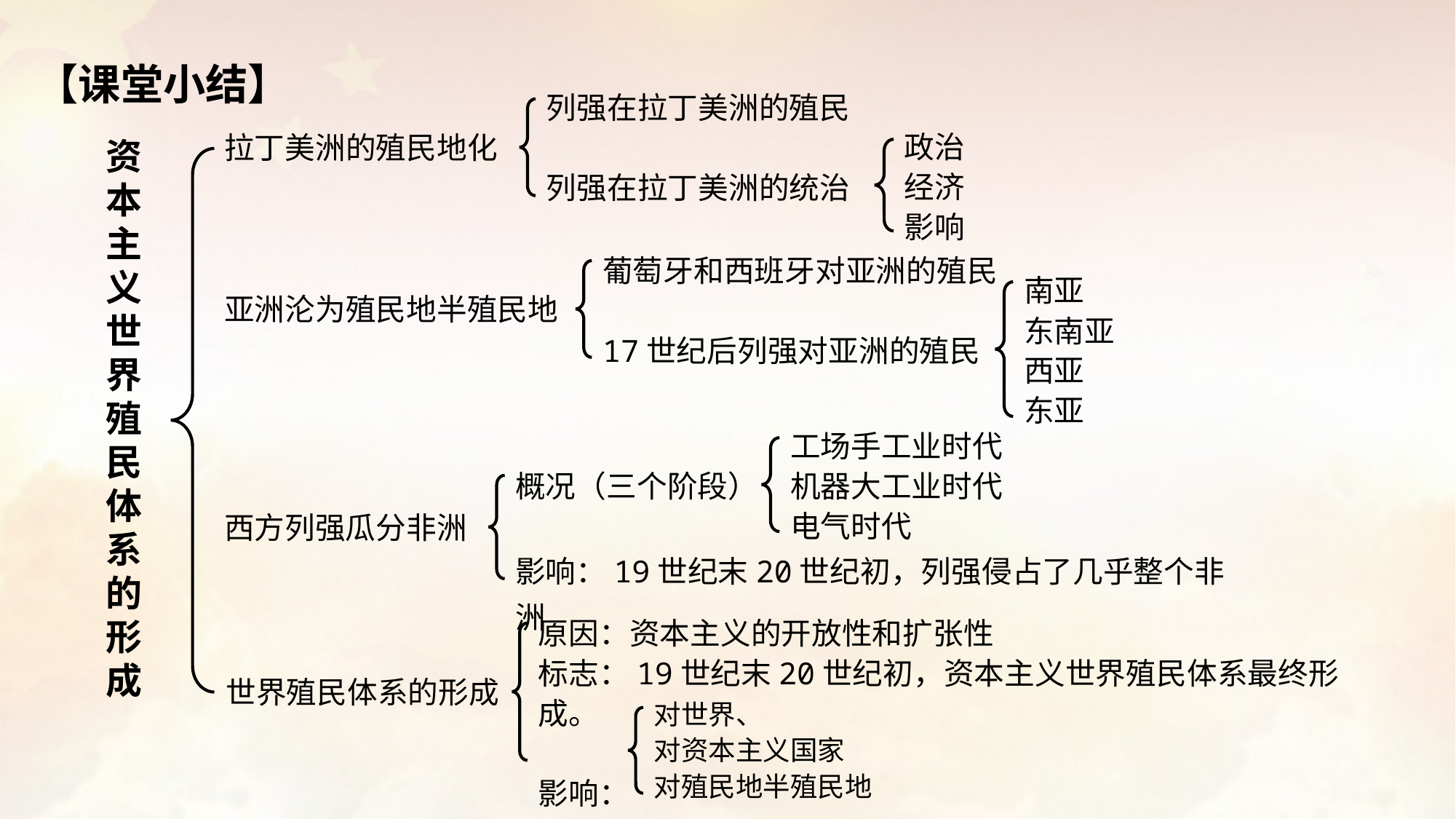

【课堂小结】
列强在拉丁美洲的殖民

列强在拉丁美洲的统治

政治
经济
影响

拉丁美洲的殖民地化
资本主义世界殖民体系的形成

葡萄牙和西班牙对亚洲的殖民

17世纪后列强对亚洲的殖民

南亚
东南亚
西亚
东亚

亚洲沦为殖民地半殖民地
工场手工业时代
机器大工业时代
电气时代

概况（三个阶段）

影响：19世纪末20世纪初，列强侵占了几乎整个非洲

西方列强瓜分非洲
原因：资本主义的开放性和扩张性
标志：19世纪末20世纪初，资本主义世界殖民体系最终形成。

影响：

世界殖民体系的形成
对世界、
对资本主义国家
对殖民地半殖民地